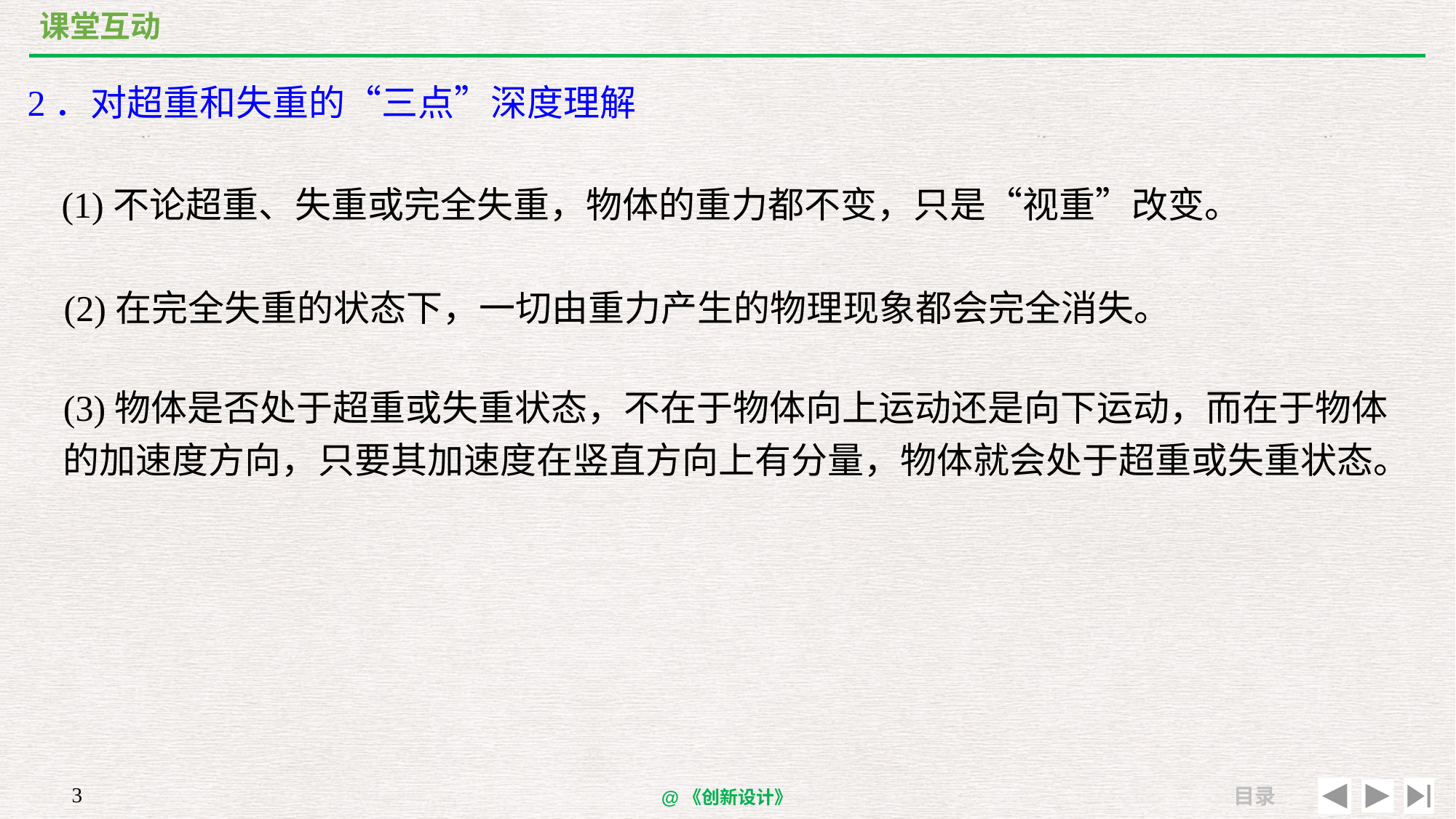

课堂互动
2．对超重和失重的“三点”深度理解

(1)不论超重、失重或完全失重，物体的重力都不变，只是“视重”改变。
(2)在完全失重的状态下，一切由重力产生的物理现象都会完全消失。

(3)物体是否处于超重或失重状态，不在于物体向上运动还是向下运动，而在于物体的加速度方向，只要其加速度在竖直方向上有分量，物体就会处于超重或失重状态。